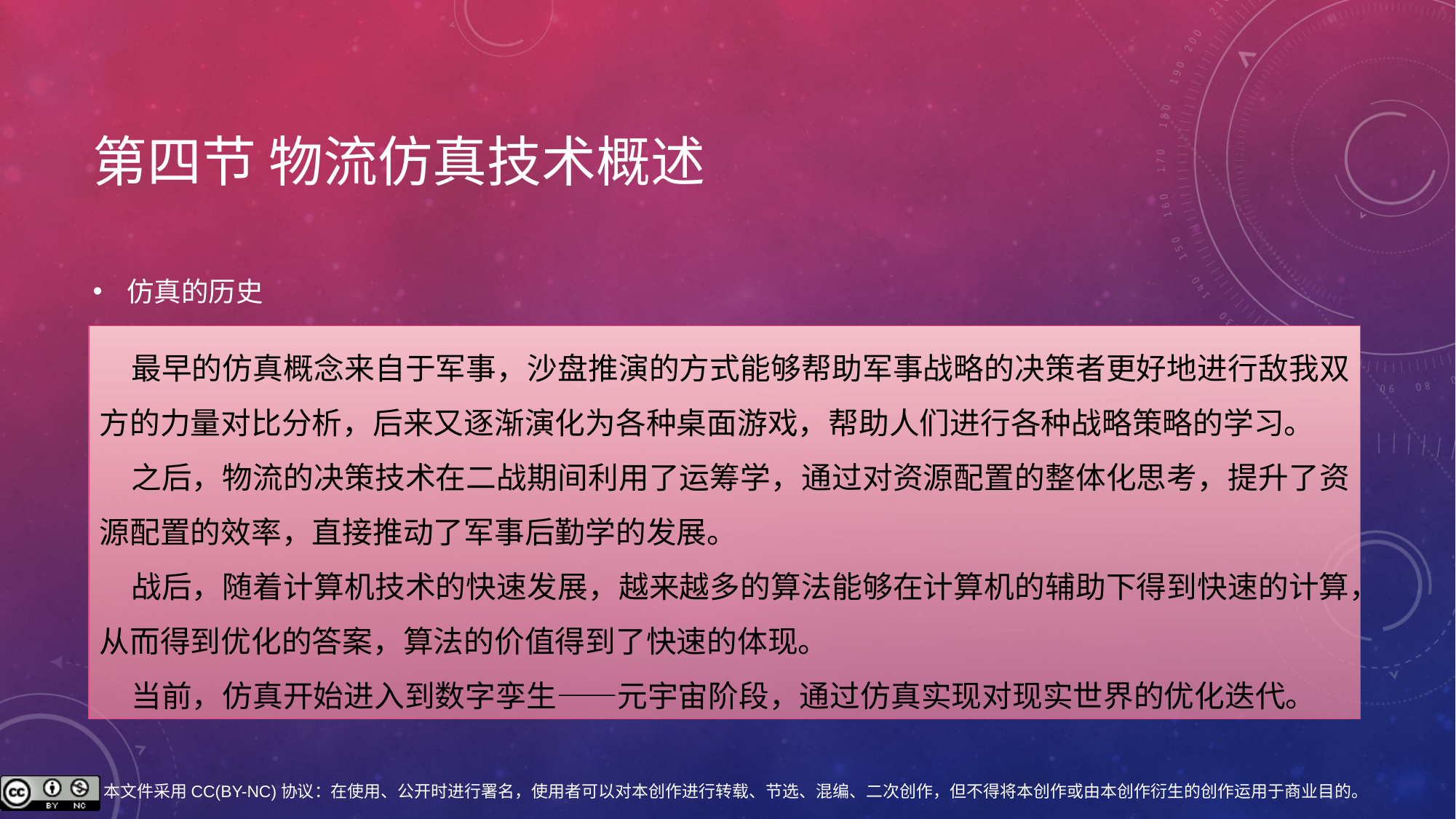

# 第四节 物流仿真技术概述
仿真的历史
最早的仿真概念来自于军事，沙盘推演的方式能够帮助军事战略的决策者更好地进行敌我双方的力量对比分析，后来又逐渐演化为各种桌面游戏，帮助人们进行各种战略策略的学习。
之后，物流的决策技术在二战期间利用了运筹学，通过对资源配置的整体化思考，提升了资源配置的效率，直接推动了军事后勤学的发展。
战后，随着计算机技术的快速发展，越来越多的算法能够在计算机的辅助下得到快速的计算，从而得到优化的答案，算法的价值得到了快速的体现。
当前，仿真开始进入到数字孪生——元宇宙阶段，通过仿真实现对现实世界的优化迭代。